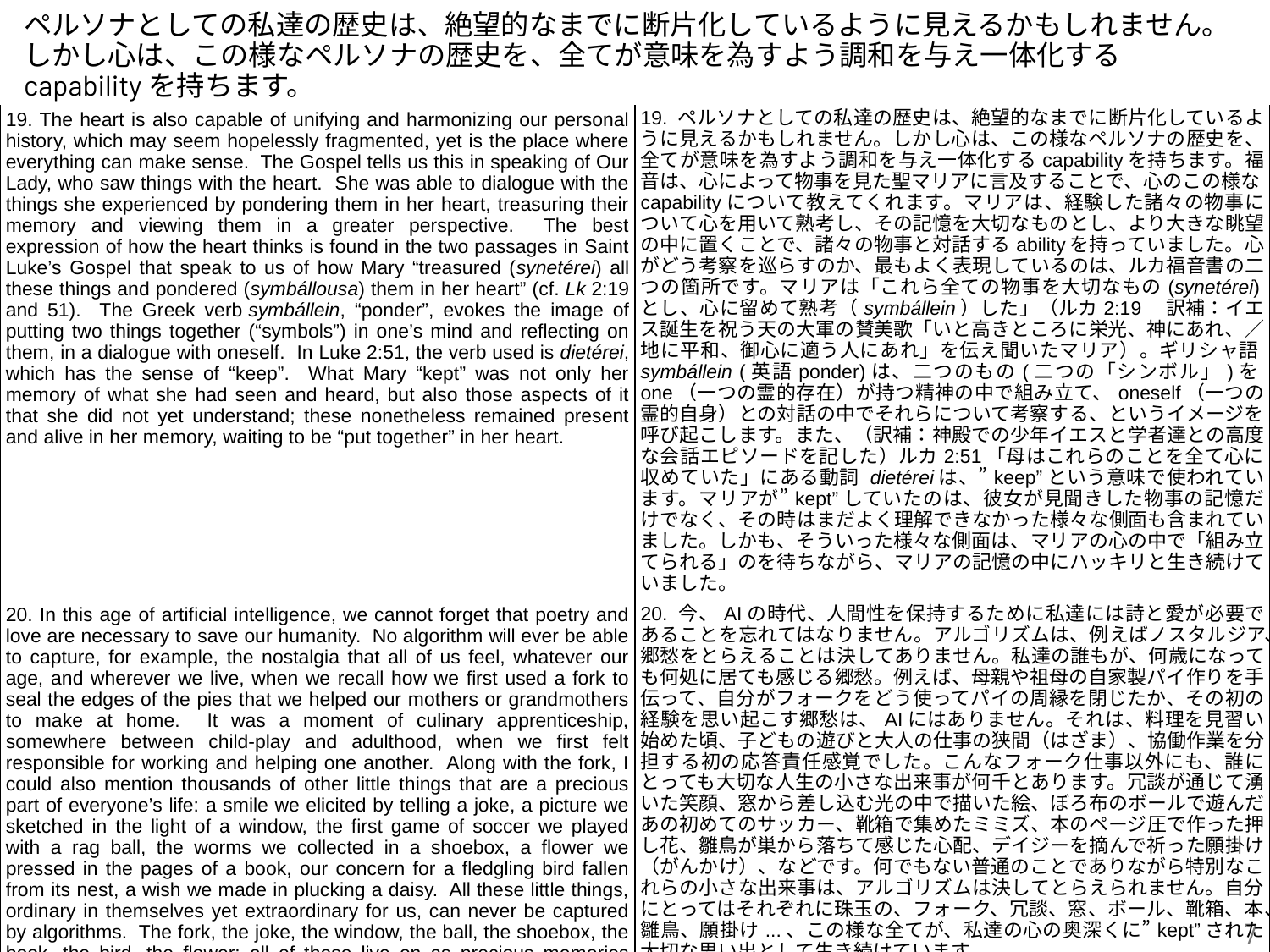

# ペルソナとしての私達の歴史は、絶望的なまでに断片化しているように見えるかもしれません。しかし心は、この様なペルソナの歴史を、全てが意味を為すよう調和を与え一体化するcapabilityを持ちます。
| 19. The heart is also capable of unifying and harmonizing our personal history, which may seem hopelessly fragmented, yet is the place where everything can make sense. The Gospel tells us this in speaking of Our Lady, who saw things with the heart. She was able to dialogue with the things she experienced by pondering them in her heart, treasuring their memory and viewing them in a greater perspective. The best expression of how the heart thinks is found in the two passages in Saint Luke’s Gospel that speak to us of how Mary “treasured (synetérei) all these things and pondered (symbállousa) them in her heart” (cf. Lk 2:19 and 51). The Greek verb symbállein, “ponder”, evokes the image of putting two things together (“symbols”) in one’s mind and reflecting on them, in a dialogue with oneself. In Luke 2:51, the verb used is dietérei, which has the sense of “keep”. What Mary “kept” was not only her memory of what she had seen and heard, but also those aspects of it that she did not yet understand; these nonetheless remained present and alive in her memory, waiting to be “put together” in her heart. | 19. ペルソナとしての私達の歴史は、絶望的なまでに断片化しているように見えるかもしれません。しかし心は、この様なペルソナの歴史を、全てが意味を為すよう調和を与え一体化するcapabilityを持ちます。福音は、心によって物事を見た聖マリアに言及することで、心のこの様なcapabilityについて教えてくれます。マリアは、経験した諸々の物事について心を用いて熟考し、その記憶を大切なものとし、より大きな眺望の中に置くことで、諸々の物事と対話するabilityを持っていました。心がどう考察を巡らすのか、最もよく表現しているのは、ルカ福音書の二つの箇所です。マリアは「これら全ての物事を大切なもの(synetérei)とし、心に留めて熟考（symbállein）した」（ルカ2:19　訳補：イエス誕生を祝う天の大軍の賛美歌「いと高きところに栄光、神にあれ、／地に平和、御心に適う人にあれ」を伝え聞いたマリア）。ギリシャ語symbállein (英語ponder)は、二つのもの(二つの「シンボル」)をone（一つの霊的存在）が持つ精神の中で組み立て、oneself（一つの霊的自身）との対話の中でそれらについて考察する、というイメージを呼び起こします。また、（訳補：神殿での少年イエスと学者達との高度な会話エピソードを記した）ルカ2:51「母はこれらのことを全て心に収めていた」にある動詞 dietéreiは、”keep”という意味で使われています。マリアが”kept”していたのは、彼女が見聞きした物事の記憶だけでなく、その時はまだよく理解できなかった様々な側面も含まれていました。しかも、そういった様々な側面は、マリアの心の中で「組み立てられる」のを待ちながら、マリアの記憶の中にハッキリと生き続けていました。 |
| --- | --- |
| 20. In this age of artificial intelligence, we cannot forget that poetry and love are necessary to save our humanity. No algorithm will ever be able to capture, for example, the nostalgia that all of us feel, whatever our age, and wherever we live, when we recall how we first used a fork to seal the edges of the pies that we helped our mothers or grandmothers to make at home. It was a moment of culinary apprenticeship, somewhere between child-play and adulthood, when we first felt responsible for working and helping one another. Along with the fork, I could also mention thousands of other little things that are a precious part of everyone’s life: a smile we elicited by telling a joke, a picture we sketched in the light of a window, the first game of soccer we played with a rag ball, the worms we collected in a shoebox, a flower we pressed in the pages of a book, our concern for a fledgling bird fallen from its nest, a wish we made in plucking a daisy. All these little things, ordinary in themselves yet extraordinary for us, can never be captured by algorithms. The fork, the joke, the window, the ball, the shoebox, the book, the bird, the flower: all of these live on as precious memories “kept” deep in our heart. | 20. 今、AIの時代、人間性を保持するために私達には詩と愛が必要であることを忘れてはなりません。アルゴリズムは、例えばノスタルジア、郷愁をとらえることは決してありません。私達の誰もが、何歳になっても何処に居ても感じる郷愁。例えば、母親や祖母の自家製パイ作りを手伝って、自分がフォークをどう使ってパイの周縁を閉じたか、その初の経験を思い起こす郷愁は、AIにはありません。それは、料理を見習い始めた頃、子どもの遊びと大人の仕事の狭間（はざま）、協働作業を分担する初の応答責任感覚でした。こんなフォーク仕事以外にも、誰にとっても大切な人生の小さな出来事が何千とあります。冗談が通じて湧いた笑顔、窓から差し込む光の中で描いた絵、ぼろ布のボールで遊んだあの初めてのサッカー、靴箱で集めたミミズ、本のページ圧で作った押し花、雛鳥が巣から落ちて感じた心配、デイジーを摘んで祈った願掛け（がんかけ）、などです。何でもない普通のことでありながら特別なこれらの小さな出来事は、アルゴリズムは決してとらえられません。自分にとってはそれぞれに珠玉の、フォーク、冗談、窓、ボール、靴箱、本、雛鳥、願掛け...、この様な全てが、私達の心の奥深くに”kept”された大切な思い出として生き続けています。 |
7